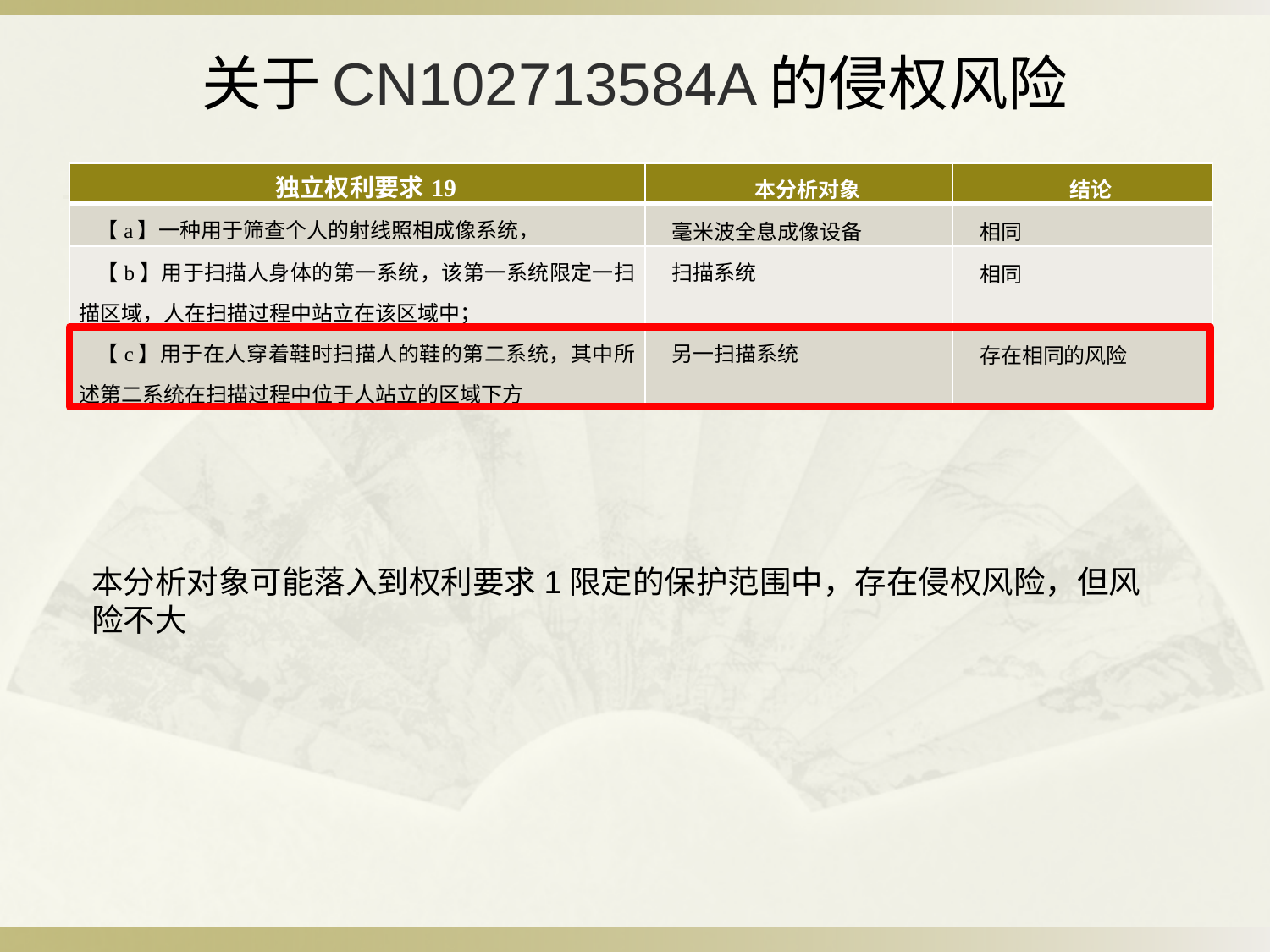

# 关于CN102713584A的侵权风险
| 独立权利要求19 | 本分析对象 | 结论 |
| --- | --- | --- |
| 【a】一种用于筛查个人的射线照相成像系统， | 毫米波全息成像设备 | 相同 |
| 【b】用于扫描人身体的第一系统，该第一系统限定一扫描区域，人在扫描过程中站立在该区域中； | 扫描系统 | 相同 |
| 【c】用于在人穿着鞋时扫描人的鞋的第二系统，其中所述第二系统在扫描过程中位于人站立的区域下方 | 另一扫描系统 | 存在相同的风险 |

本分析对象可能落入到权利要求1限定的保护范围中，存在侵权风险，但风险不大